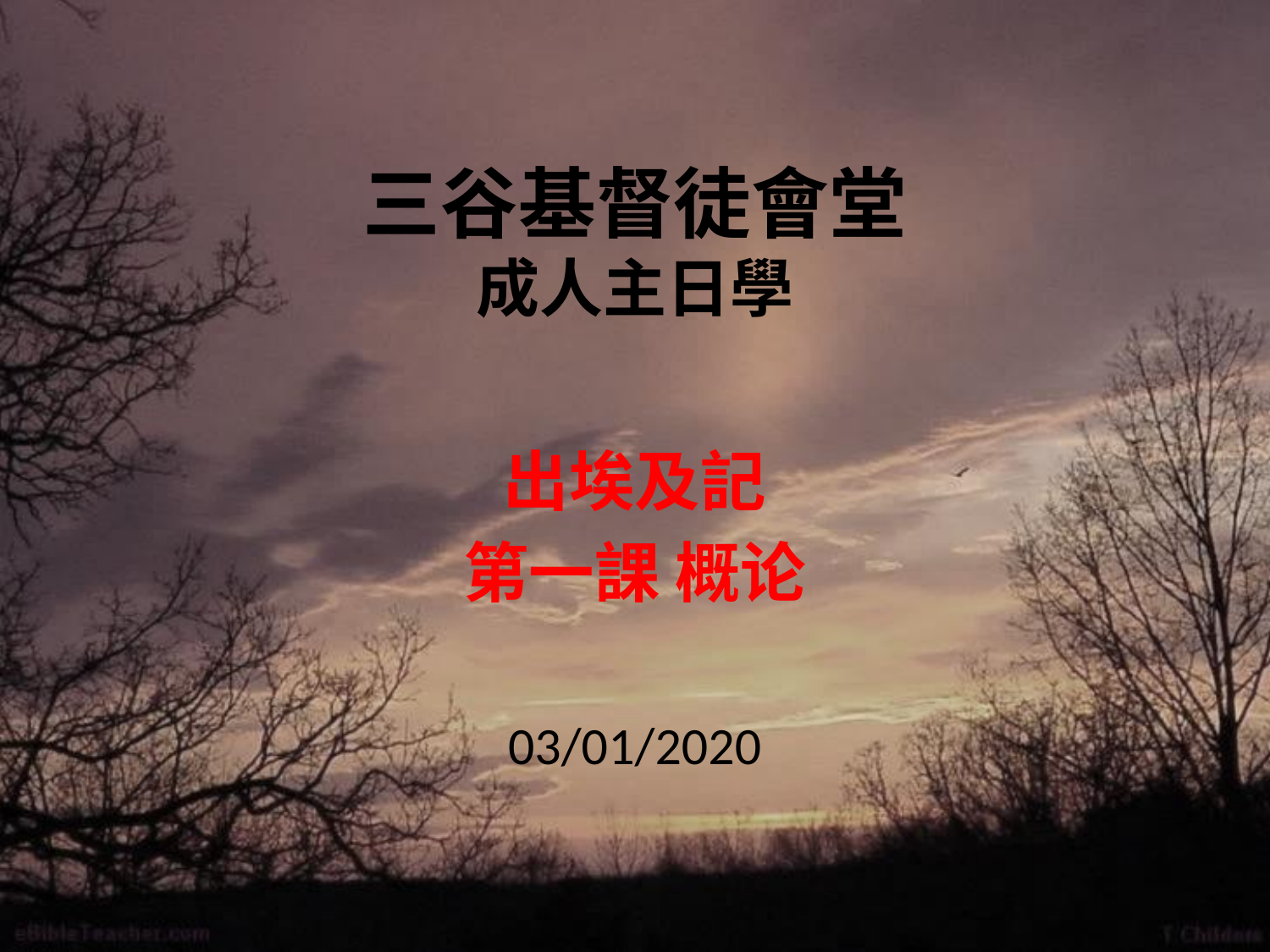

# 三谷基督徒會堂 成人主日學
出埃及記
第一課 概论

03/01/2020